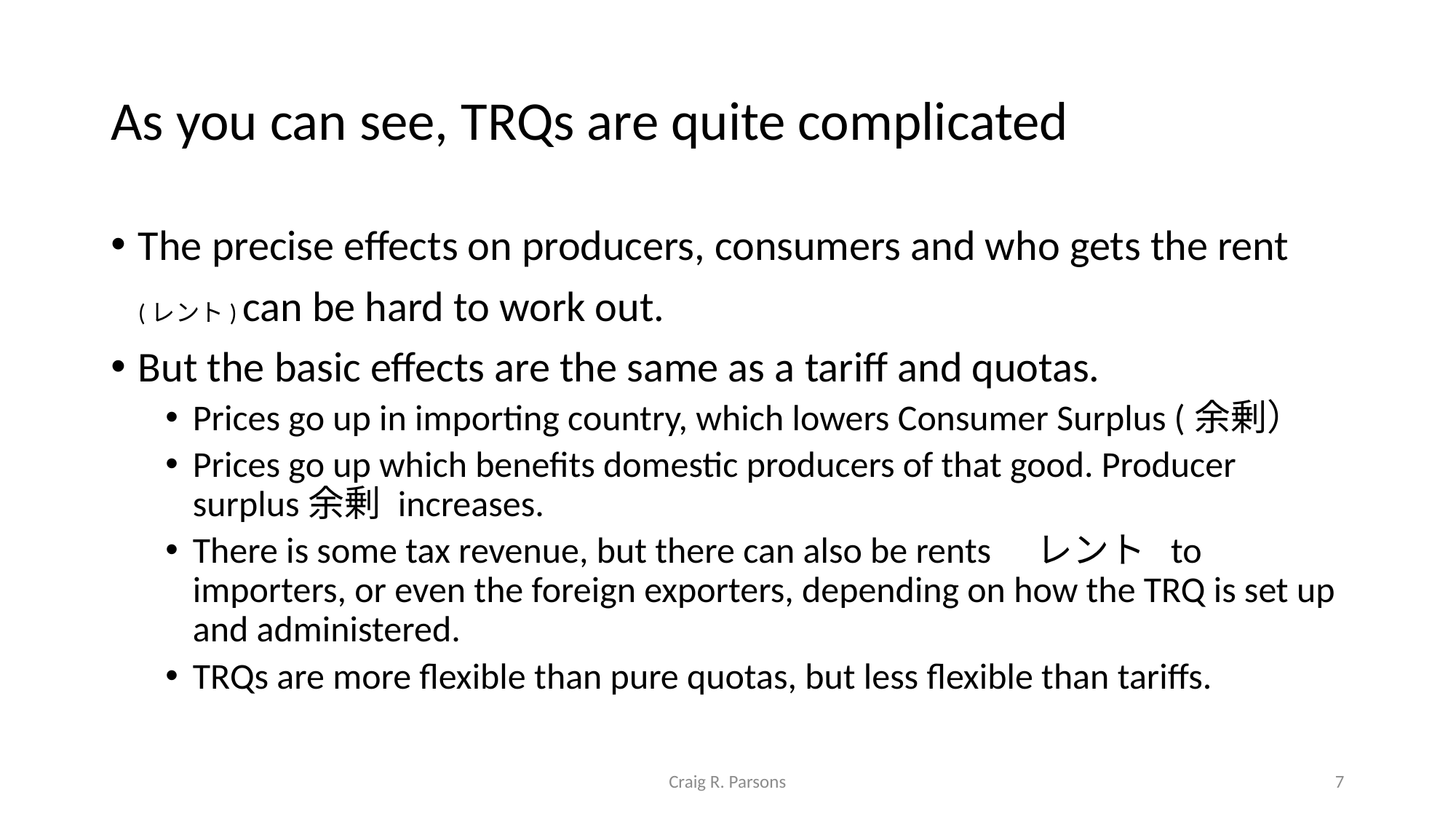

# As you can see, TRQs are quite complicated
The precise effects on producers, consumers and who gets the rent
     (レント) can be hard to work out.
But the basic effects are the same as a tariff and quotas.
Prices go up in importing country, which lowers Consumer Surplus (余剰）
Prices go up which benefits domestic producers of that good. Producer surplus余剰 increases.
There is some tax revenue, but there can also be rents　レント  to importers, or even the foreign exporters, depending on how the TRQ is set up and administered.
TRQs are more flexible than pure quotas, but less flexible than tariffs.
Craig R. Parsons
7